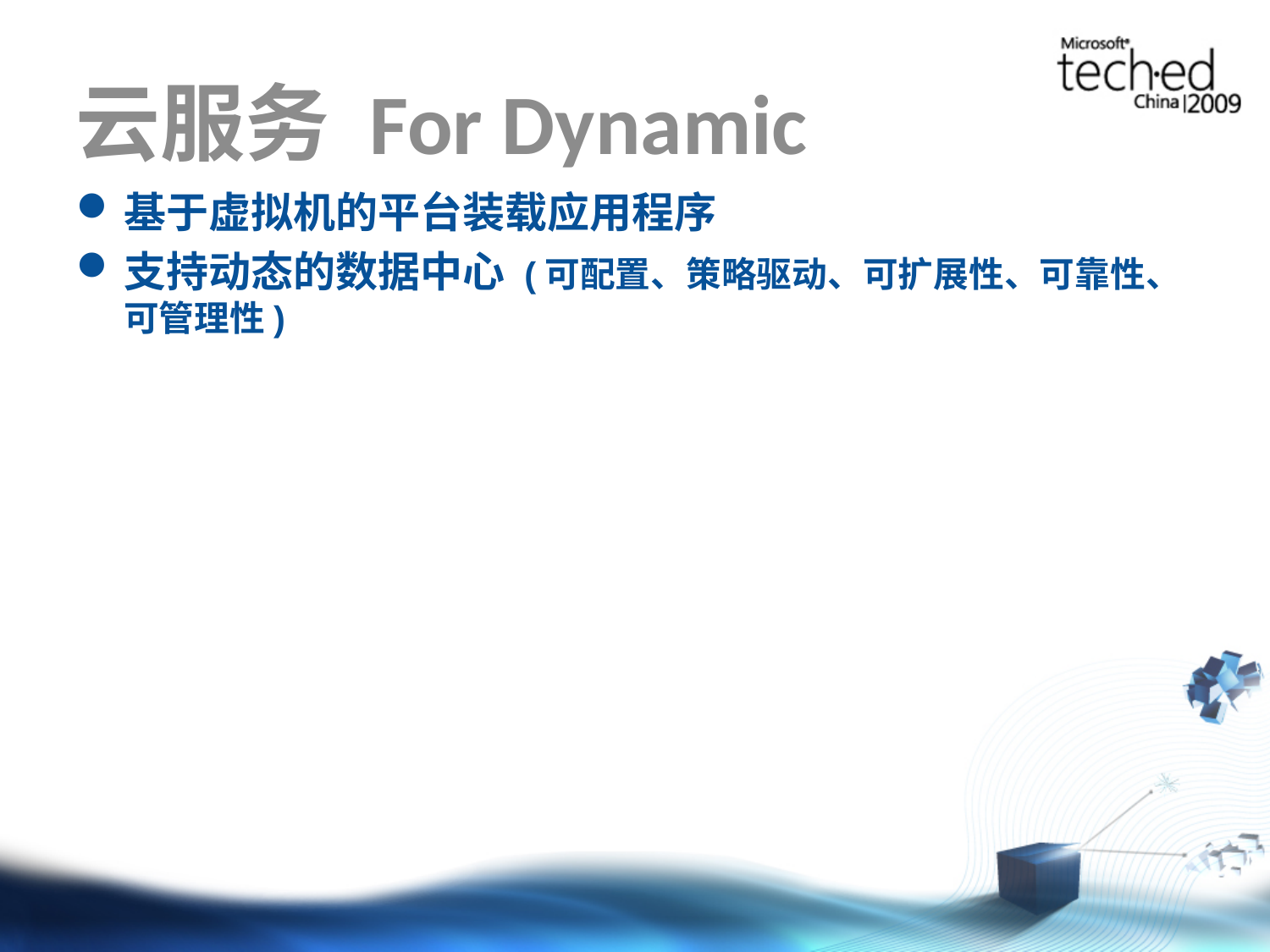

# 云服务 For Dynamic
基于虚拟机的平台装载应用程序
支持动态的数据中心 (可配置、策略驱动、可扩展性、可靠性、可管理性)